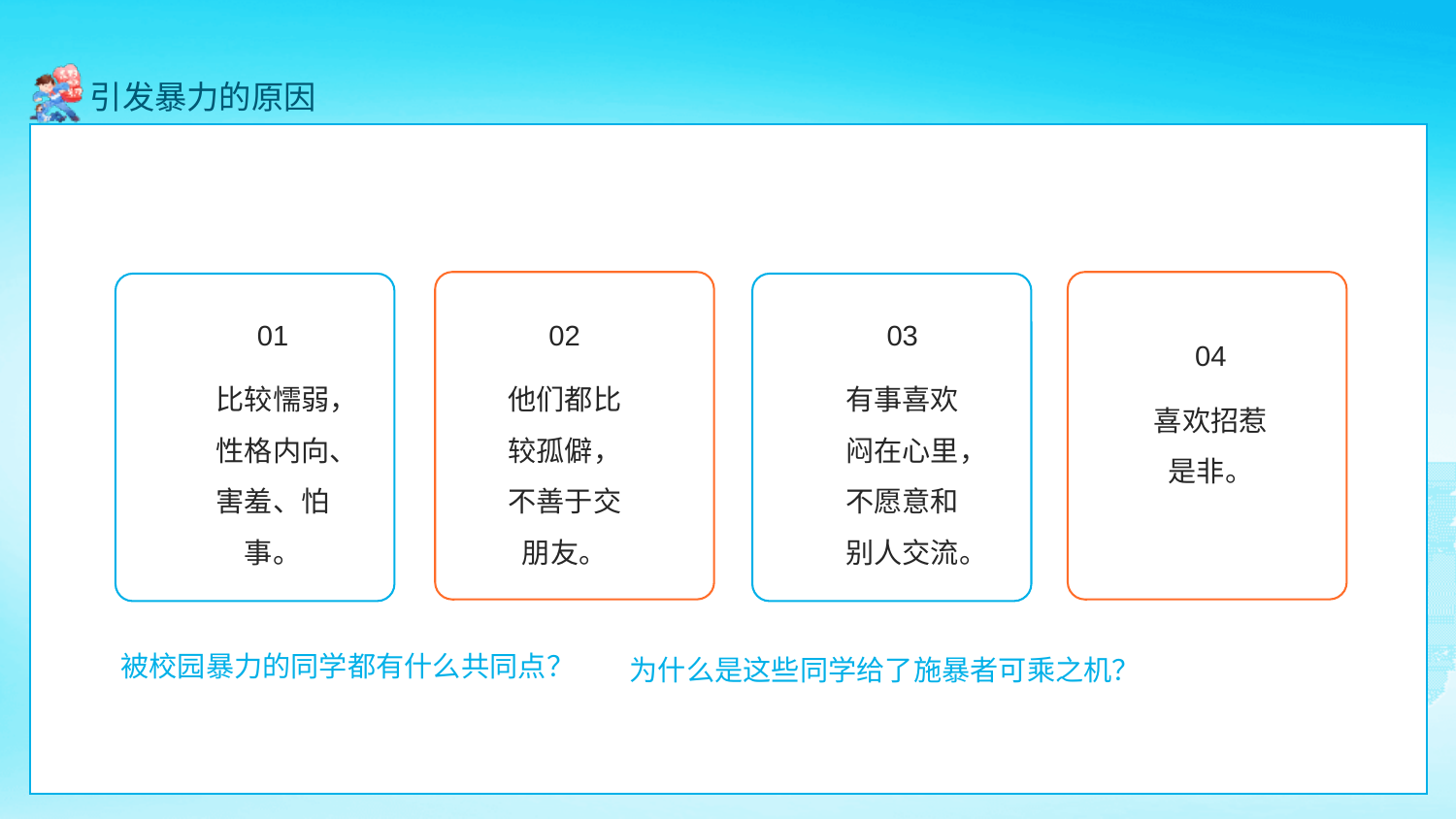

BY YUSHEN

03
有事喜欢闷在心里，不愿意和别人交流。
01
比较懦弱，性格内向、害羞、怕事。
02
他们都比较孤僻，不善于交朋友。
04
喜欢招惹是非。
为什么是这些同学给了施暴者可乘之机？
被校园暴力的同学都有什么共同点？